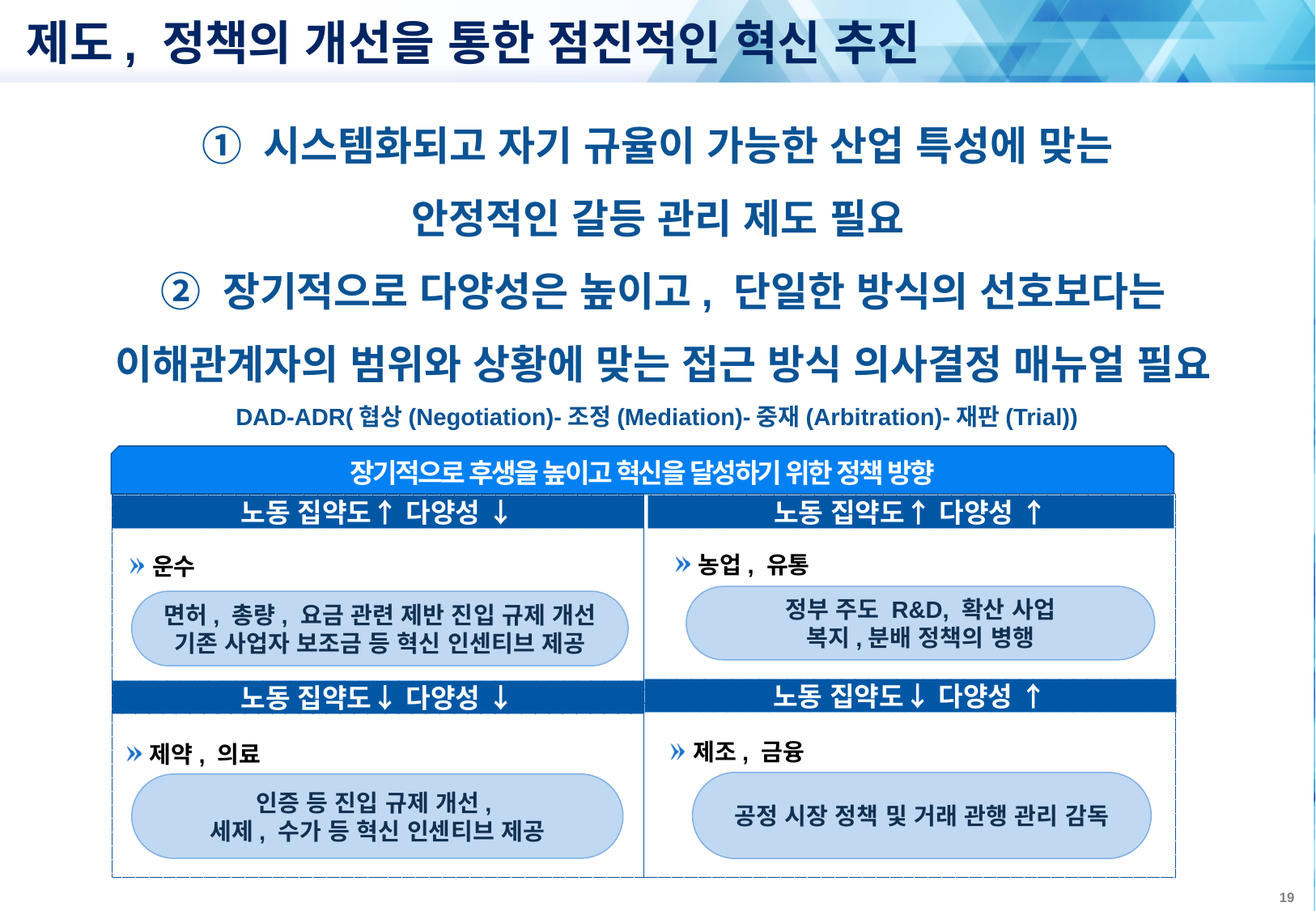

# 제도, 정책의 개선을 통한 점진적인 혁신 추진
① 시스템화되고 자기 규율이 가능한 산업 특성에 맞는
안정적인 갈등 관리 제도 필요
② 장기적으로 다양성은 높이고, 단일한 방식의 선호보다는
이해관계자의 범위와 상황에 맞는 접근 방식 의사결정 매뉴얼 필요
DAD-ADR(협상(Negotiation)-조정(Mediation)-중재(Arbitration)-재판(Trial))
장기적으로 후생을 높이고 혁신을 달성하기 위한 정책 방향

노동 집약도↑ 다양성 ↓
노동 집약도↑ 다양성 ↑
농업, 유통
운수
정부 주도 R&D, 확산 사업
복지,분배 정책의 병행
면허, 총량, 요금 관련 제반 진입 규제 개선
기존 사업자 보조금 등 혁신 인센티브 제공
노동 집약도↓ 다양성 ↑
노동 집약도↓ 다양성 ↓
제조, 금융
제약, 의료
공정 시장 정책 및 거래 관행 관리 감독
인증 등 진입 규제 개선,
세제, 수가 등 혁신 인센티브 제공